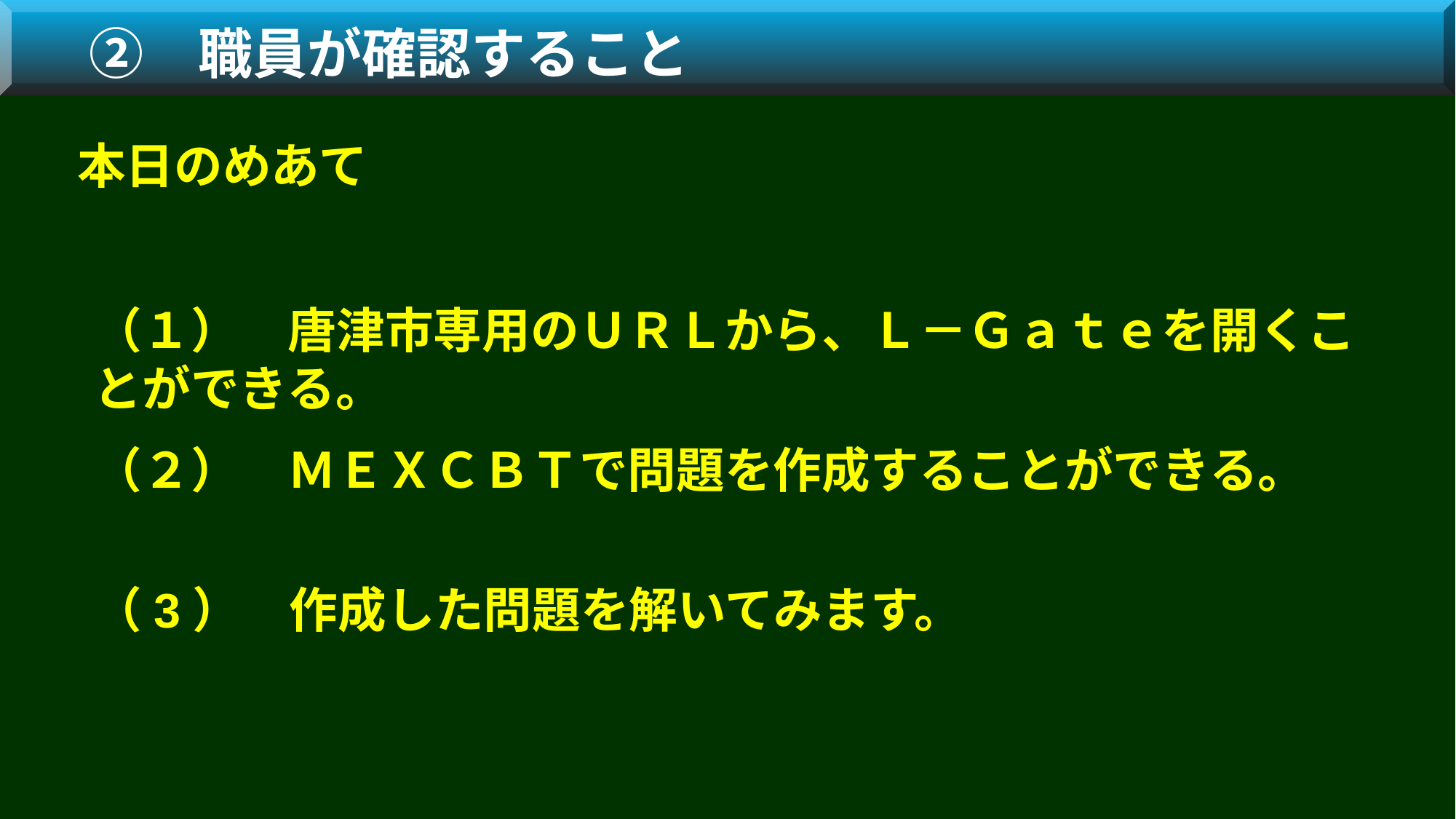

②　職員が確認すること
本日のめあて
（１）　唐津市専用のＵＲＬから、Ｌ－Ｇａｔｅを開くことができる。
（２）　ＭＥＸＣＢＴで問題を作成することができる。
（3）　作成した問題を解いてみます。